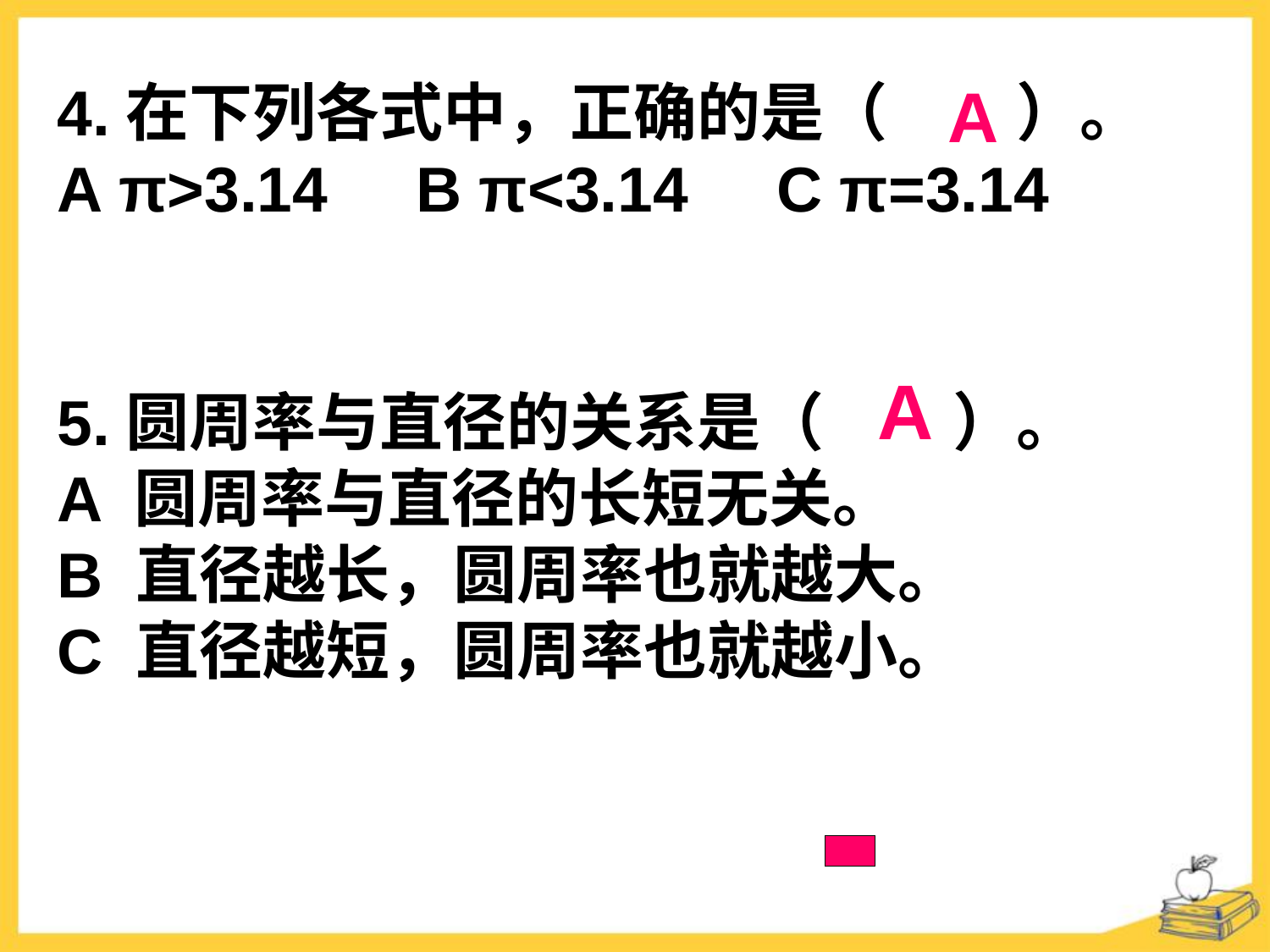

4.在下列各式中，正确的是（         ）。
A π>3.14     B π<3.14     C π=3.14

A
A
5.圆周率与直径的关系是（         ）。
A 圆周率与直径的长短无关。
B 直径越长，圆周率也就越大。
C 直径越短，圆周率也就越小。